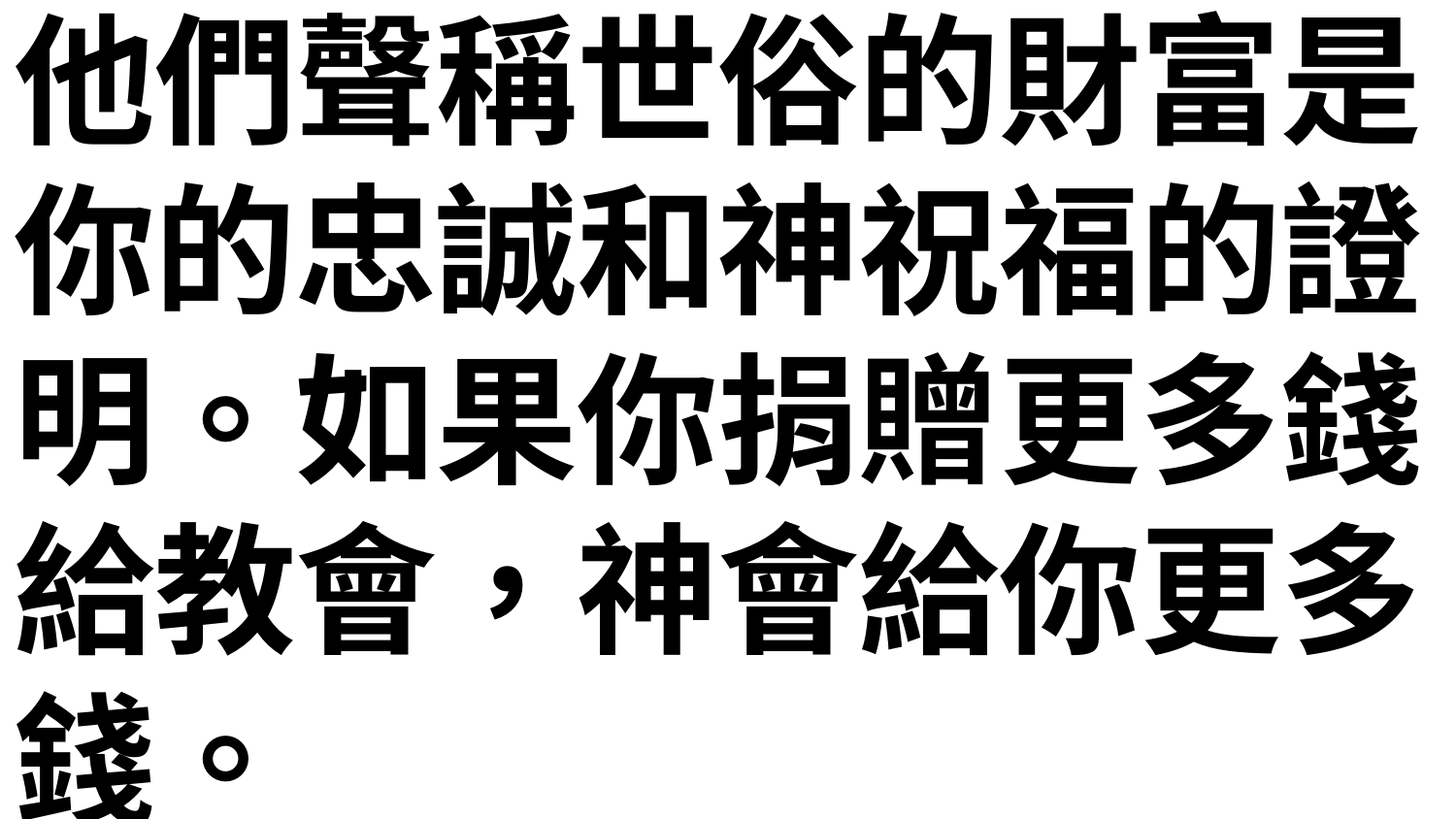

他們聲稱世俗的財富是你的忠誠和神祝福的證明。如果你捐贈更多錢給教會，神會給你更多錢。